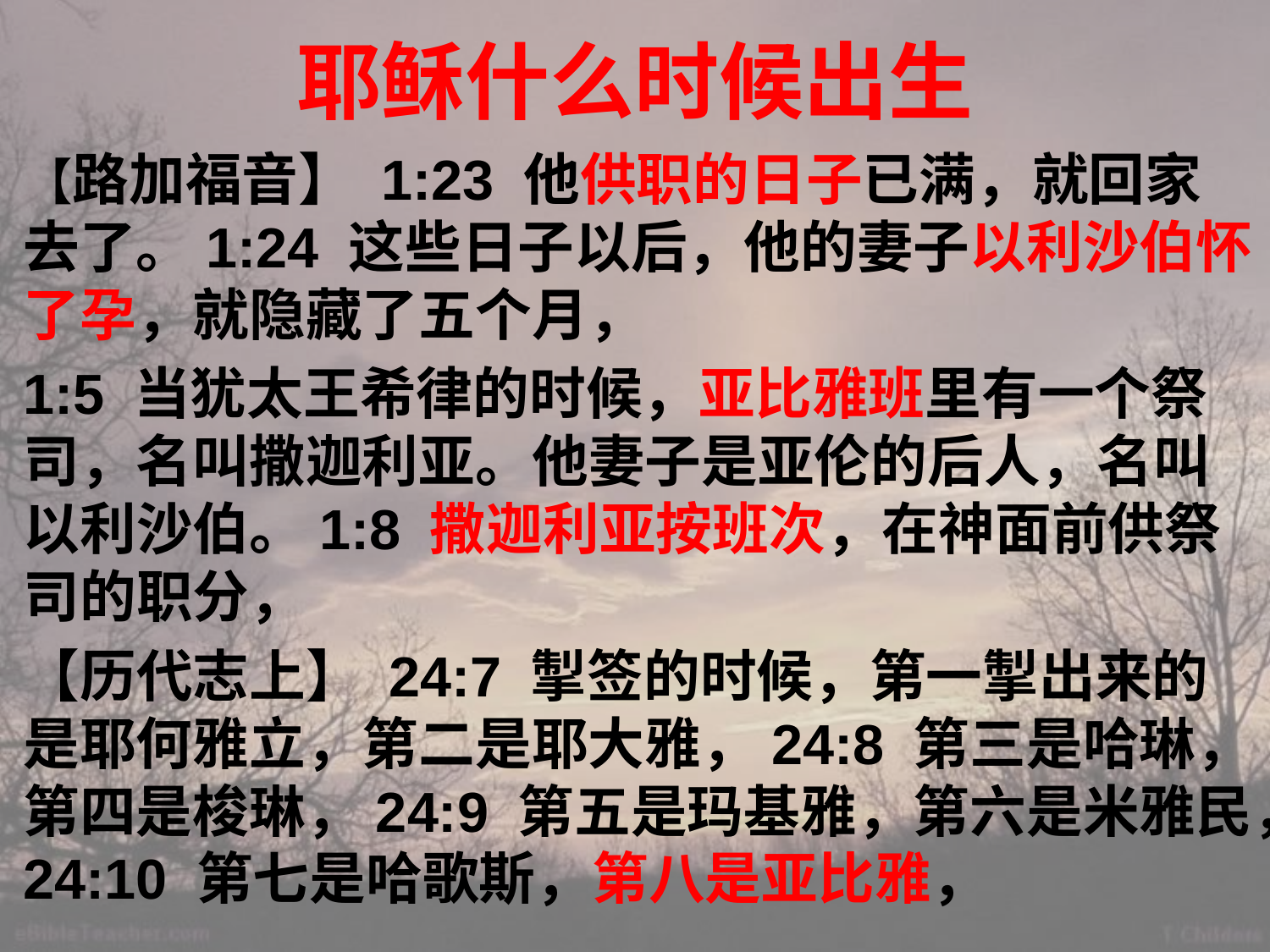

# 耶稣什么时候出生
【路加福音】 1:23 他供职的日子已满，就回家去了。1:24 这些日子以后，他的妻子以利沙伯怀了孕，就隐藏了五个月，
1:5 当犹太王希律的时候，亚比雅班里有一个祭司，名叫撒迦利亚。他妻子是亚伦的后人，名叫以利沙伯。1:8 撒迦利亚按班次，在神面前供祭司的职分，
【历代志上】 24:7 掣签的时候，第一掣出来的是耶何雅立，第二是耶大雅，24:8 第三是哈琳，第四是梭琳，24:9 第五是玛基雅，第六是米雅民，24:10 第七是哈歌斯，第八是亚比雅，